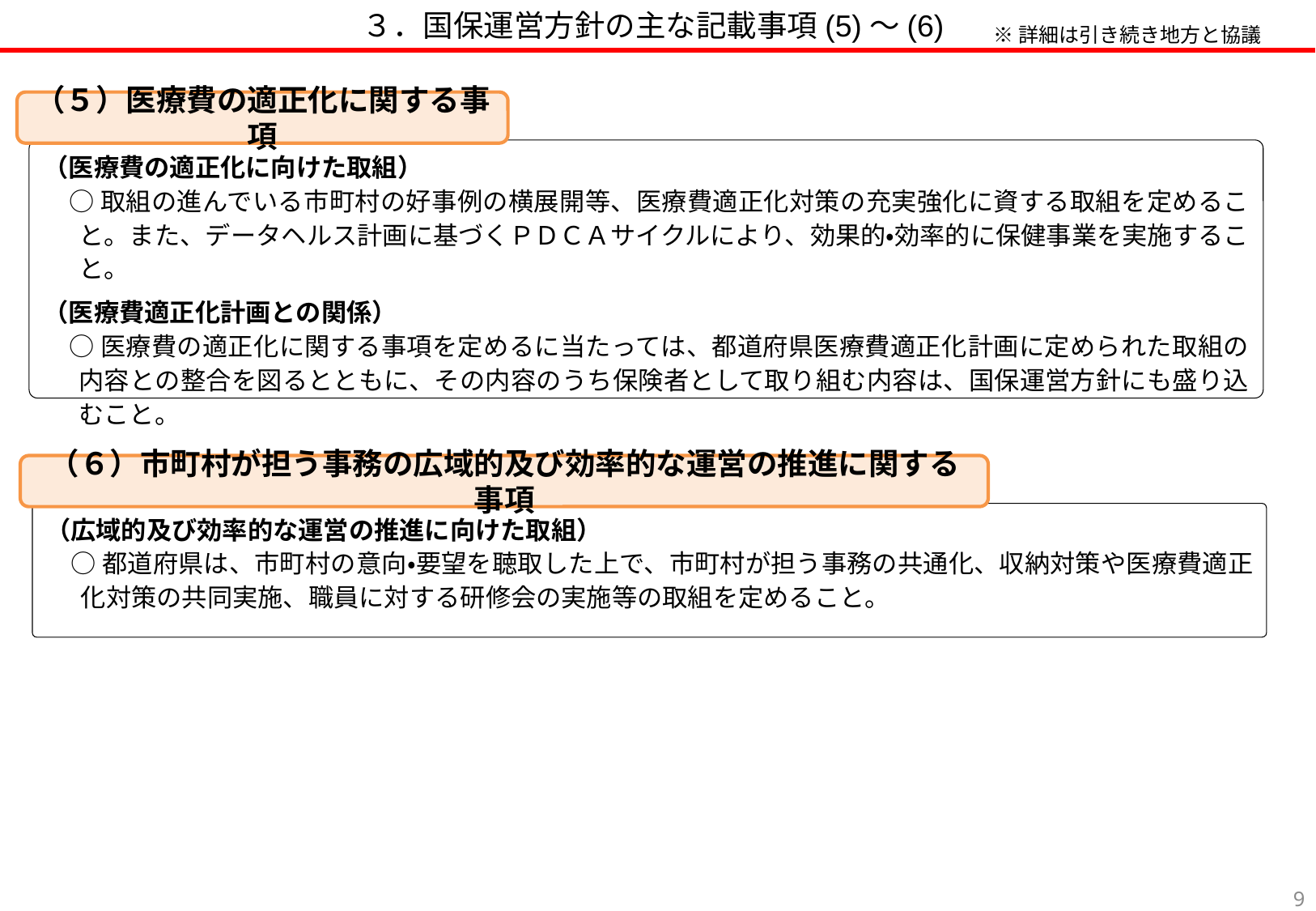

３．国保運営方針の主な記載事項(5)～(6)
※詳細は引き続き地方と協議
（５）医療費の適正化に関する事項
（医療費の適正化に向けた取組）
　○ 取組の進んでいる市町村の好事例の横展開等、医療費適正化対策の充実強化に資する取組を定めること。また、データヘルス計画に基づくＰＤＣＡサイクルにより、効果的・効率的に保健事業を実施すること。
（医療費適正化計画との関係）
　○ 医療費の適正化に関する事項を定めるに当たっては、都道府県医療費適正化計画に定められた取組の内容との整合を図るとともに、その内容のうち保険者として取り組む内容は、国保運営方針にも盛り込むこと。
（６）市町村が担う事務の広域的及び効率的な運営の推進に関する事項
（広域的及び効率的な運営の推進に向けた取組）
　○ 都道府県は、市町村の意向・要望を聴取した上で、市町村が担う事務の共通化、収納対策や医療費適正化対策の共同実施、職員に対する研修会の実施等の取組を定めること。
9